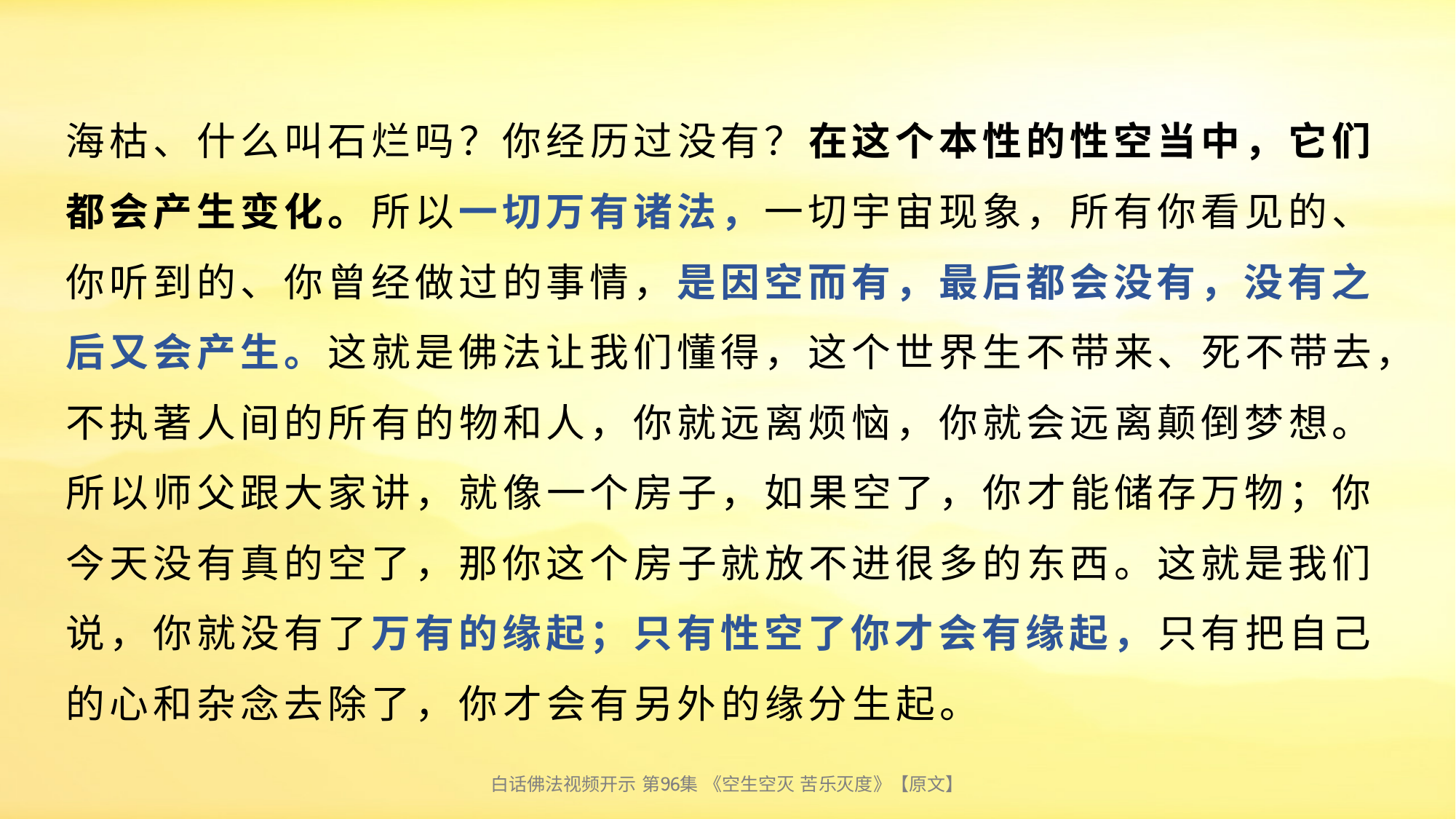

# 海枯、什么叫石烂吗？你经历过没有？在这个本性的性空当中，它们都会产生变化。所以一切万有诸法，一切宇宙现象，所有你看见的、你听到的、你曾经做过的事情，是因空而有，最后都会没有，没有之后又会产生。这就是佛法让我们懂得，这个世界生不带来、死不带去，不执著人间的所有的物和人，你就远离烦恼，你就会远离颠倒梦想。所以师父跟大家讲，就像一个房子，如果空了，你才能储存万物；你今天没有真的空了，那你这个房子就放不进很多的东西。这就是我们说，你就没有了万有的缘起；只有性空了你才会有缘起，只有把自己的心和杂念去除了，你才会有另外的缘分生起。
白话佛法视频开示 第96集 《空生空灭 苦乐灭度》【原文】